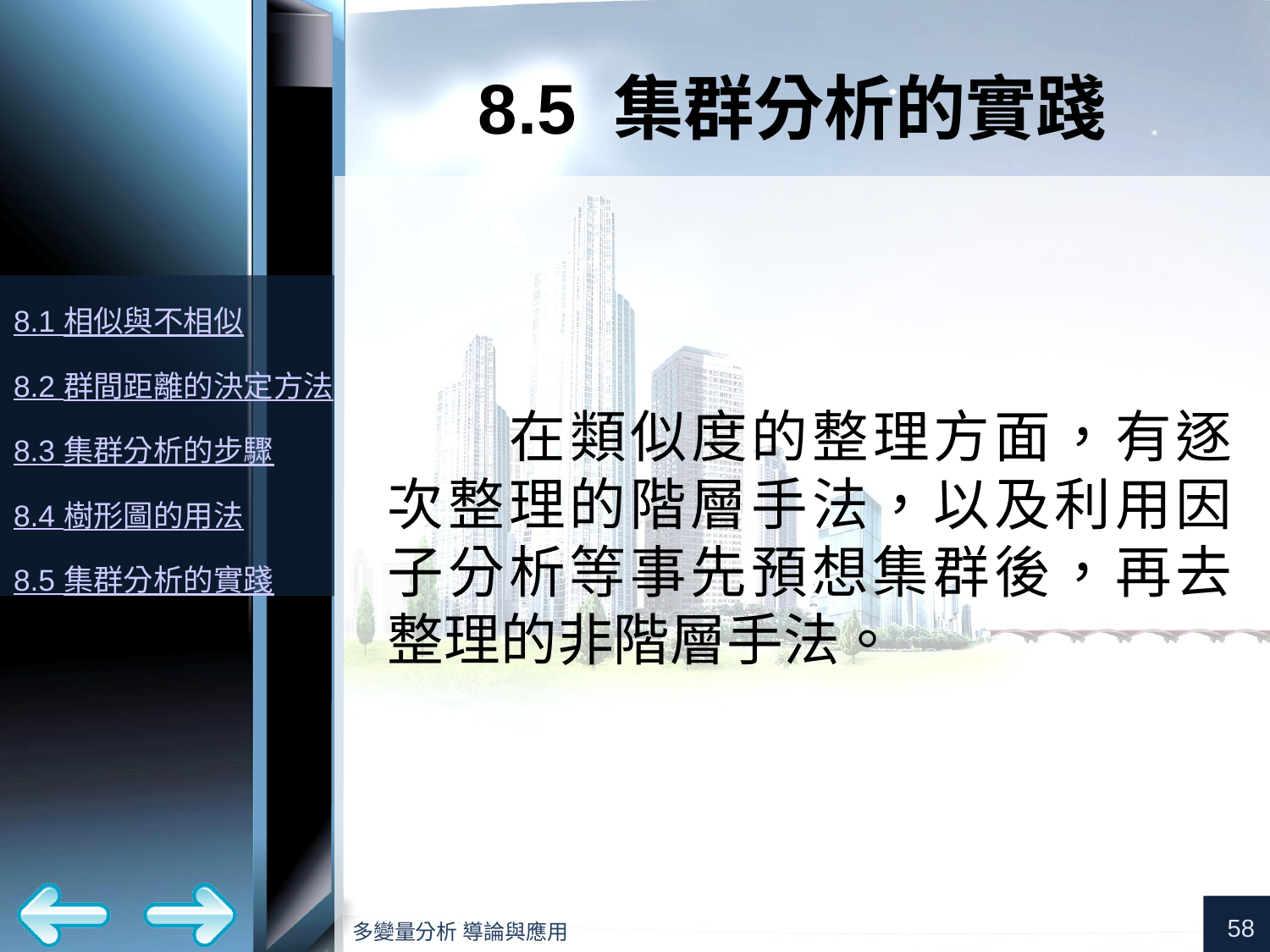

# 8.5 集群分析的實踐
在類似度的整理方面，有逐次整理的階層手法，以及利用因子分析等事先預想集群後，再去整理的非階層手法。
58
多變量分析 導論與應用